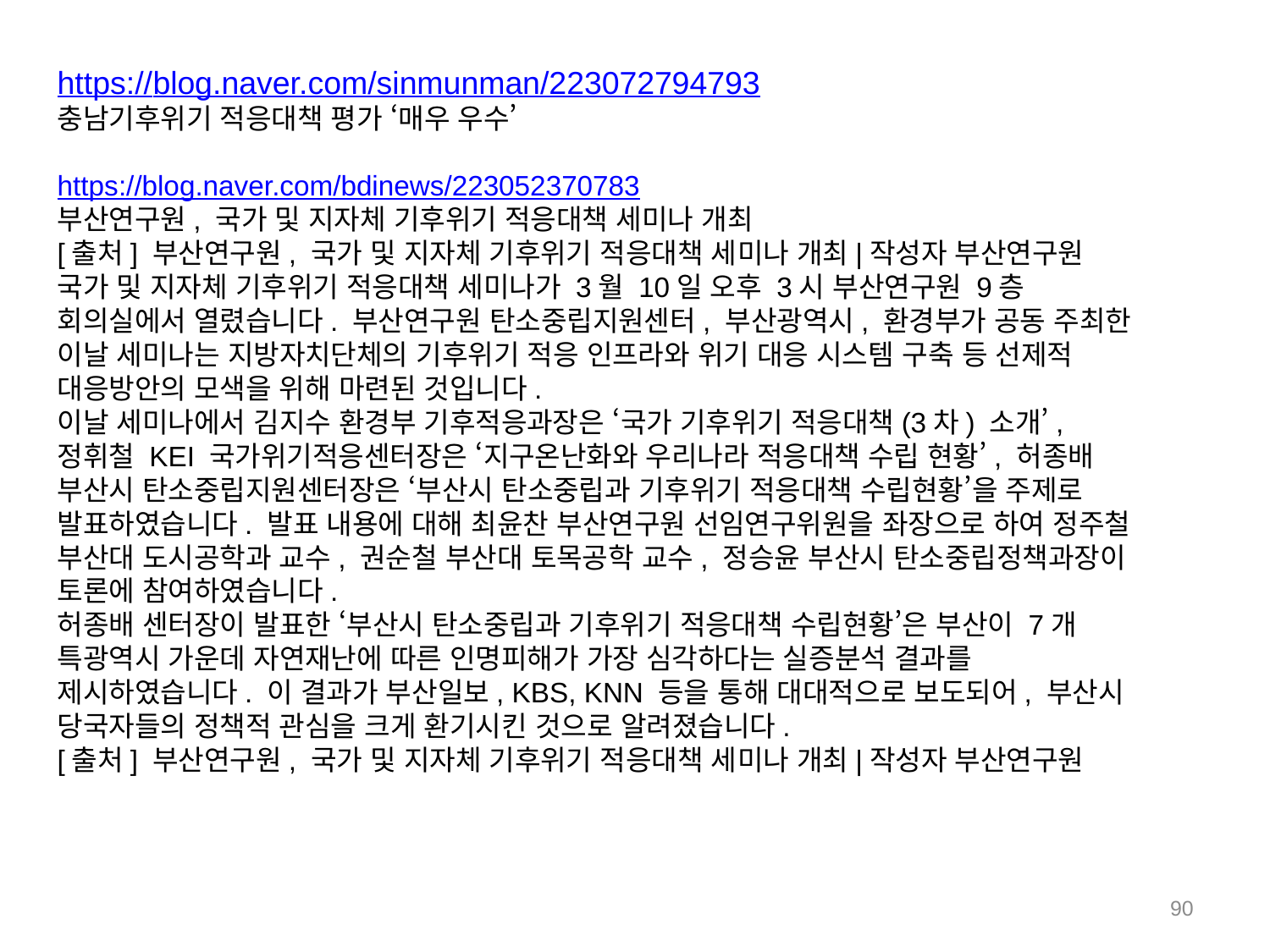

https://blog.naver.com/sinmunman/223072794793
충남기후위기 적응대책 평가 ‘매우 우수’

https://blog.naver.com/bdinews/223052370783
부산연구원, 국가 및 지자체 기후위기 적응대책 세미나 개최
[출처] 부산연구원, 국가 및 지자체 기후위기 적응대책 세미나 개최|작성자 부산연구원
국가 및 지자체 기후위기 적응대책 세미나가 3월 10일 오후 3시 부산연구원 9층 회의실에서 열렸습니다. 부산연구원 탄소중립지원센터, 부산광역시, 환경부가 공동 주최한 이날 세미나는 지방자치단체의 기후위기 적응 인프라와 위기 대응 시스템 구축 등 선제적 대응방안의 모색을 위해 마련된 것입니다.​
이날 세미나에서 김지수 환경부 기후적응과장은 ‘국가 기후위기 적응대책(3차) 소개’, 정휘철 KEI 국가위기적응센터장은 ‘지구온난화와 우리나라 적응대책 수립 현황’, 허종배 부산시 탄소중립지원센터장은 ‘부산시 탄소중립과 기후위기 적응대책 수립현황’을 주제로 발표하였습니다. 발표 내용에 대해 최윤찬 부산연구원 선임연구위원을 좌장으로 하여 정주철 부산대 도시공학과 교수, 권순철 부산대 토목공학 교수, 정승윤 부산시 탄소중립정책과장이 토론에 참여하였습니다.
허종배 센터장이 발표한 ‘부산시 탄소중립과 기후위기 적응대책 수립현황’은 부산이 7개 특광역시 가운데 자연재난에 따른 인명피해가 가장 심각하다는 실증분석 결과를 제시하였습니다. 이 결과가 부산일보, KBS, KNN 등을 통해 대대적으로 보도되어, 부산시 당국자들의 정책적 관심을 크게 환기시킨 것으로 알려졌습니다.
[출처] 부산연구원, 국가 및 지자체 기후위기 적응대책 세미나 개최|작성자 부산연구원
90